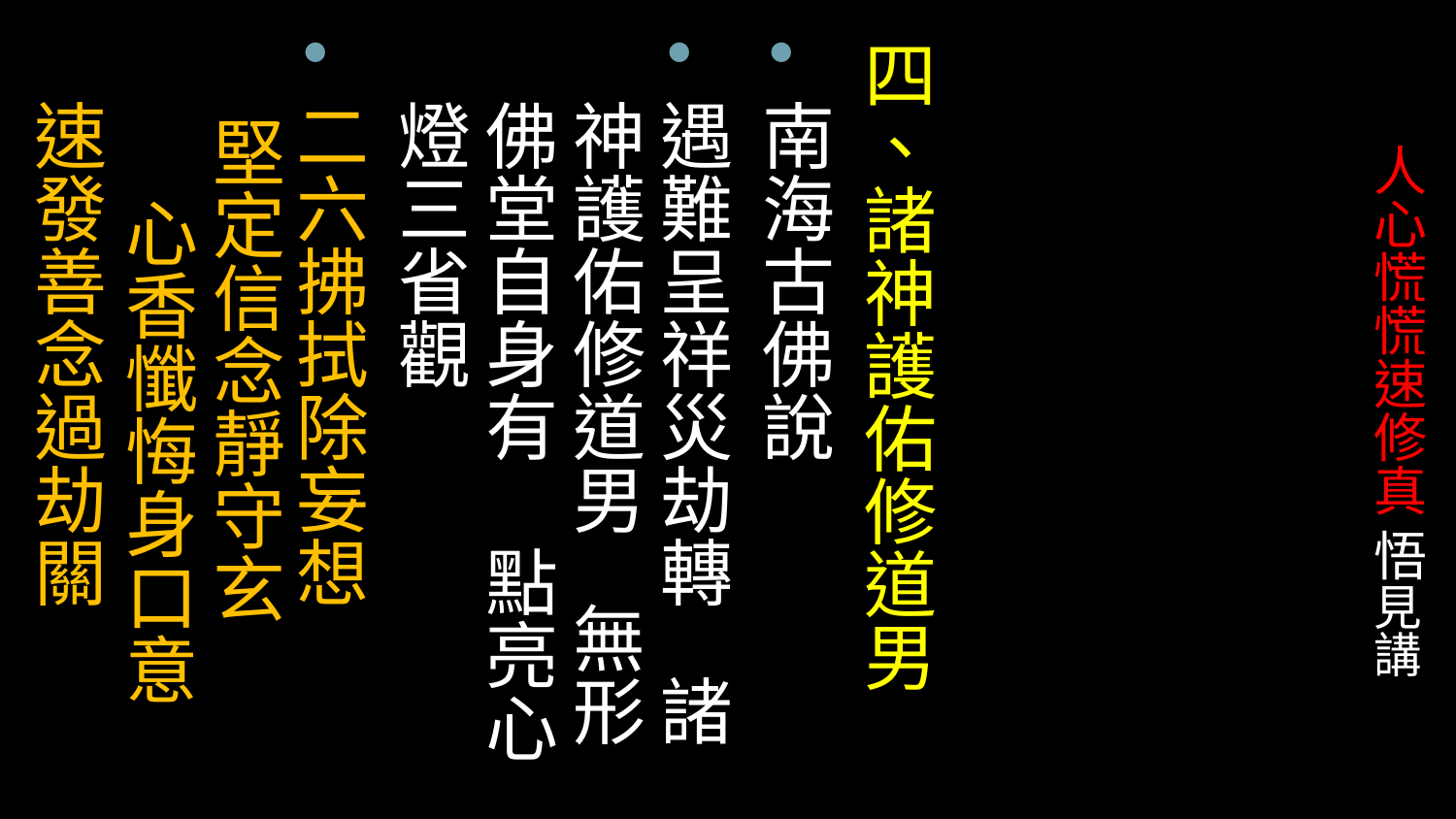

四、諸神護佑修道男
南海古佛說
遇難呈祥災劫轉    諸神護佑修道男    無形佛堂自身有     點亮心燈三省觀
二六拂拭除妄想            堅定信念靜守玄                心香懺悔身口意    速發善念過劫關
# 人心慌慌速修真 悟見講